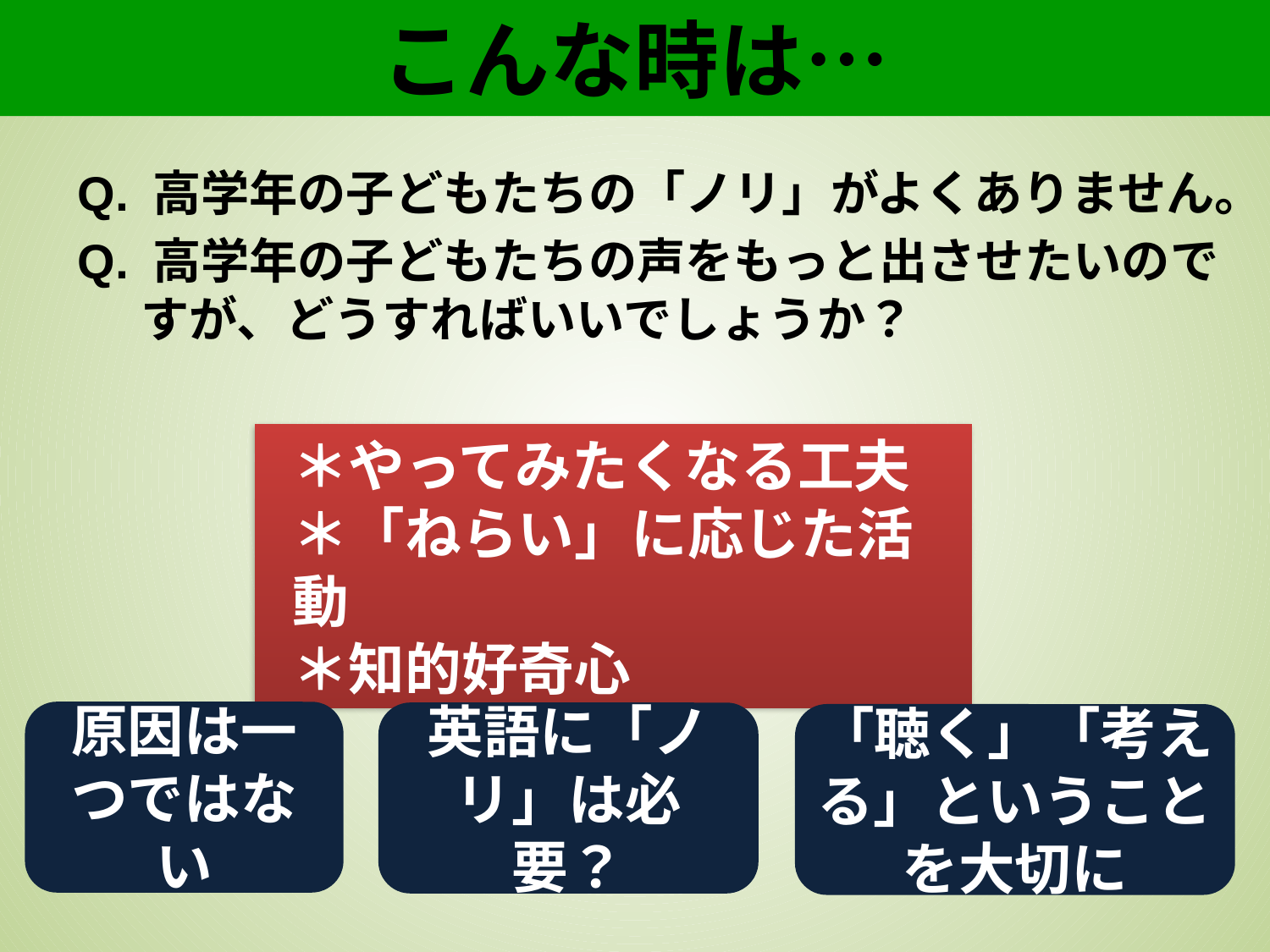

# こんな時は…
Q. 高学年の子どもたちの「ノリ」がよくありません。
Q. 高学年の子どもたちの声をもっと出させたいのですが、どうすればいいでしょうか？
＊やってみたくなる工夫
＊「ねらい」に応じた活動
＊知的好奇心
原因は一つではない

英語に「ノリ」は必要？

「聴く」「考える」ということを大切に